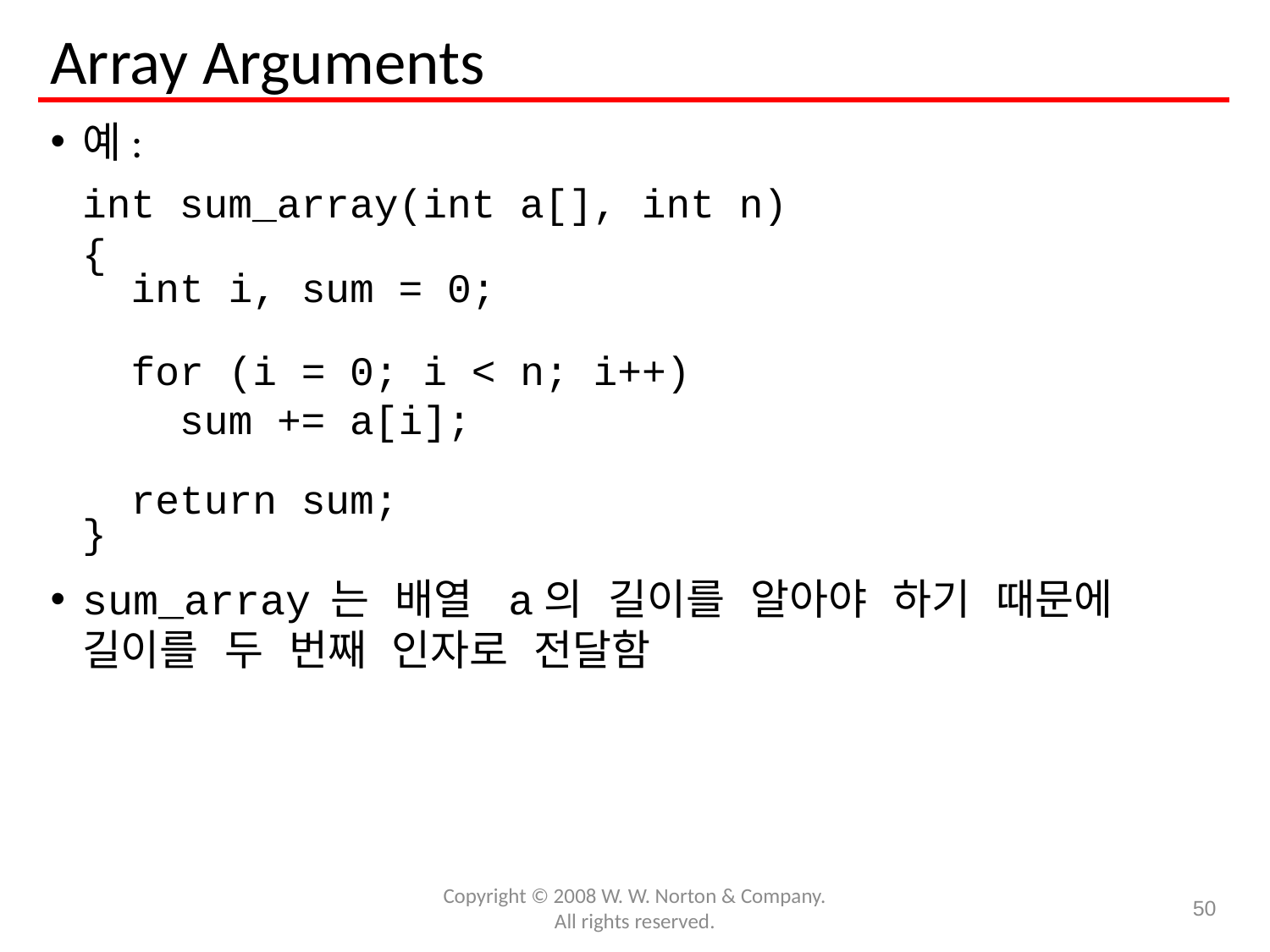

# Array Arguments
예:
	int sum_array(int a[], int n)
	{
	  int i, sum = 0;

	  for (i = 0; i < n; i++)
	    sum += a[i];

	  return sum;
	}
sum_array 는 배열 a의 길이를 알아야 하기 때문에 길이를 두 번째 인자로 전달함

Copyright © 2008 W. W. Norton & Company.
All rights reserved.
50